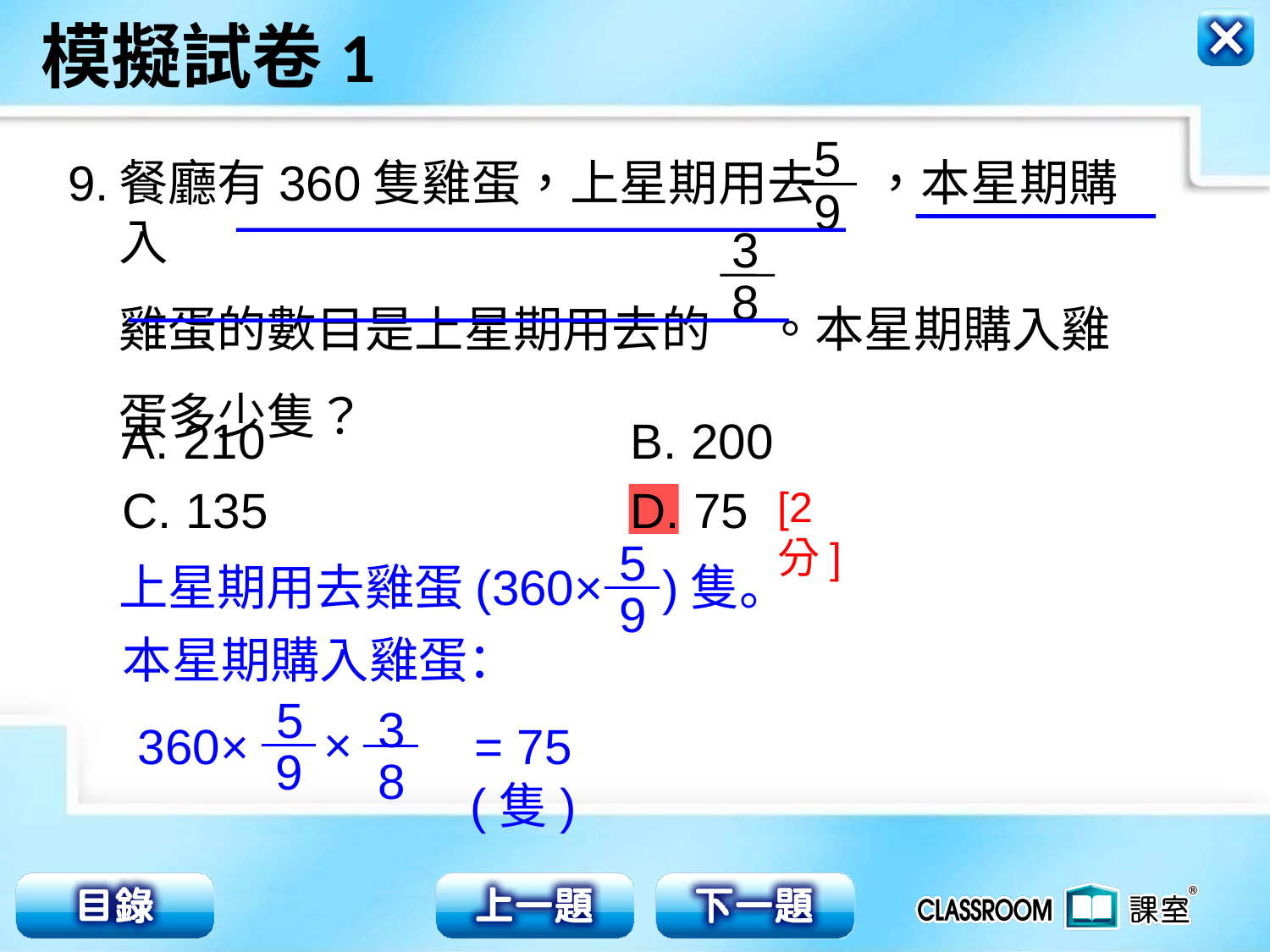

5
9

9.
餐廳有360隻雞蛋，上星期用去     ，本星期購入
雞蛋的數目是上星期用去的     。本星期購入雞
蛋多少隻？

3
8

A. 210                       	B. 200
C. 135                       	D. 75
[2分]

5
9
上星期用去雞蛋(360×
)隻。
本星期購入雞蛋：
3
8
×
5
9
360×
= 75(隻)